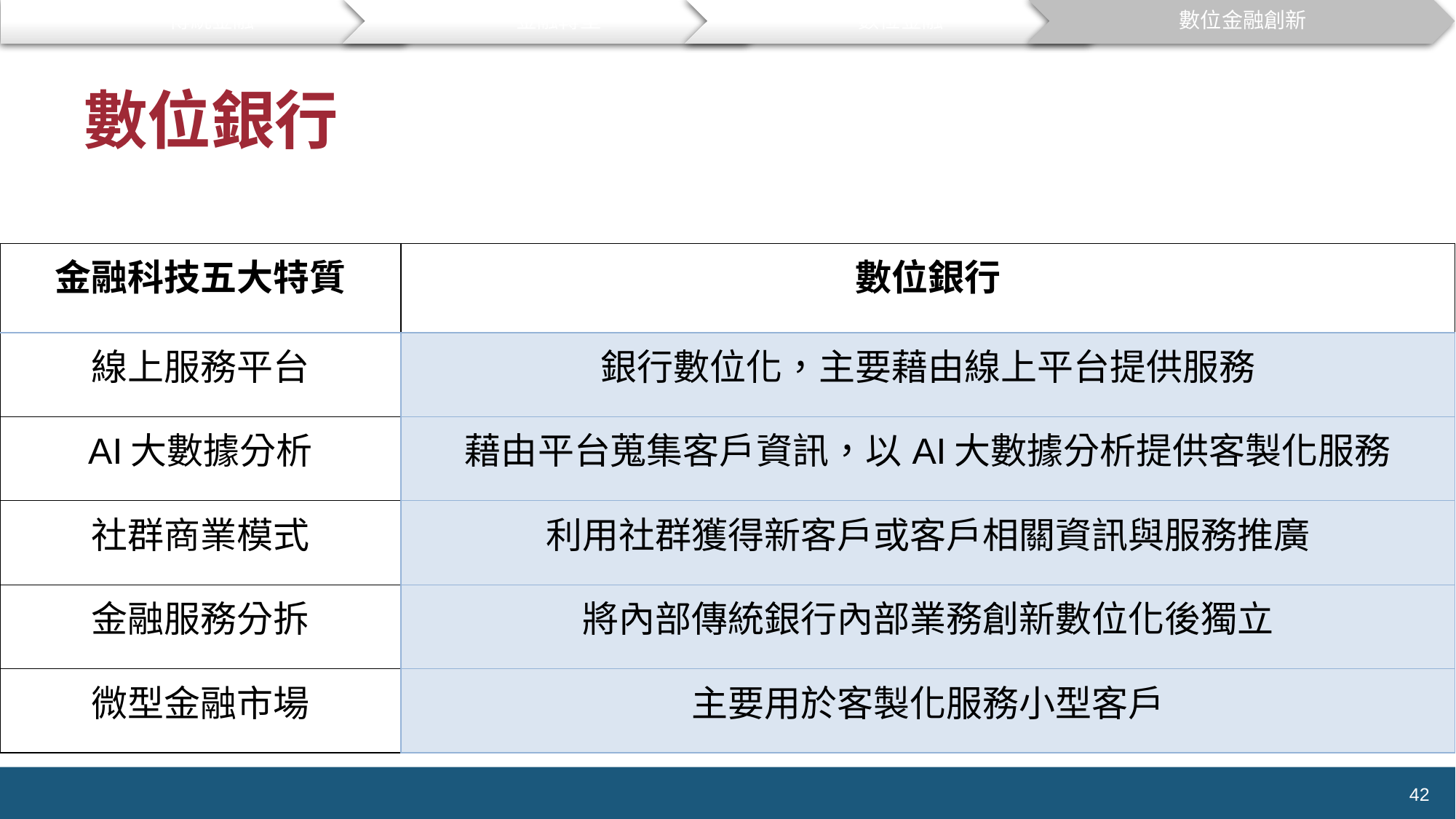

傳統金融

金融轉型

數位金融

數位金融創新
# 數位銀行

| 金融科技五大特質 | 數位銀行 |
| --- | --- |
| 線上服務平台 | 銀行數位化，主要藉由線上平台提供服務 |
| AI大數據分析 | 藉由平台蒐集客戶資訊，以AI大數據分析提供客製化服務 |
| 社群商業模式 | 利用社群獲得新客戶或客戶相關資訊與服務推廣 |
| 金融服務分拆 | 將內部傳統銀行內部業務創新數位化後獨立 |
| 微型金融市場 | 主要用於客製化服務小型客戶 |

42